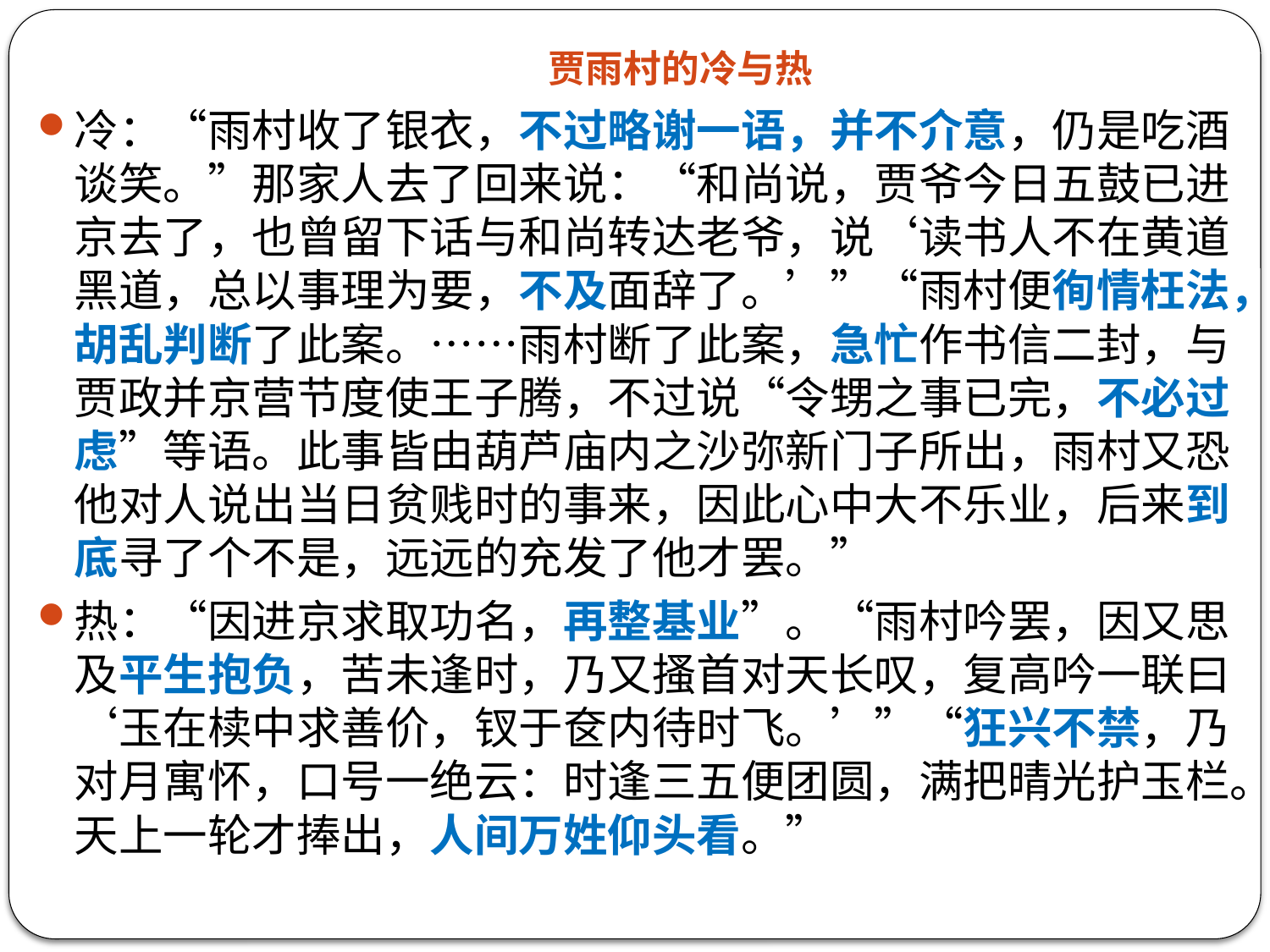

# 贾雨村的冷与热
冷：“雨村收了银衣，不过略谢一语，并不介意，仍是吃酒谈笑。”那家人去了回来说：“和尚说，贾爷今日五鼓已进京去了，也曾留下话与和尚转达老爷，说‘读书人不在黄道黑道，总以事理为要，不及面辞了。’”“雨村便徇情枉法，胡乱判断了此案。……雨村断了此案，急忙作书信二封，与贾政并京营节度使王子腾，不过说“令甥之事已完，不必过虑”等语。此事皆由葫芦庙内之沙弥新门子所出，雨村又恐他对人说出当日贫贱时的事来，因此心中大不乐业，后来到底寻了个不是，远远的充发了他才罢。”
热：“因进京求取功名，再整基业”。“雨村吟罢，因又思及平生抱负，苦未逢时，乃又搔首对天长叹，复高吟一联曰‘玉在椟中求善价，钗于奁内待时飞。’”“狂兴不禁，乃对月寓怀，口号一绝云：时逢三五便团圆，满把晴光护玉栏。天上一轮才捧出，人间万姓仰头看。”